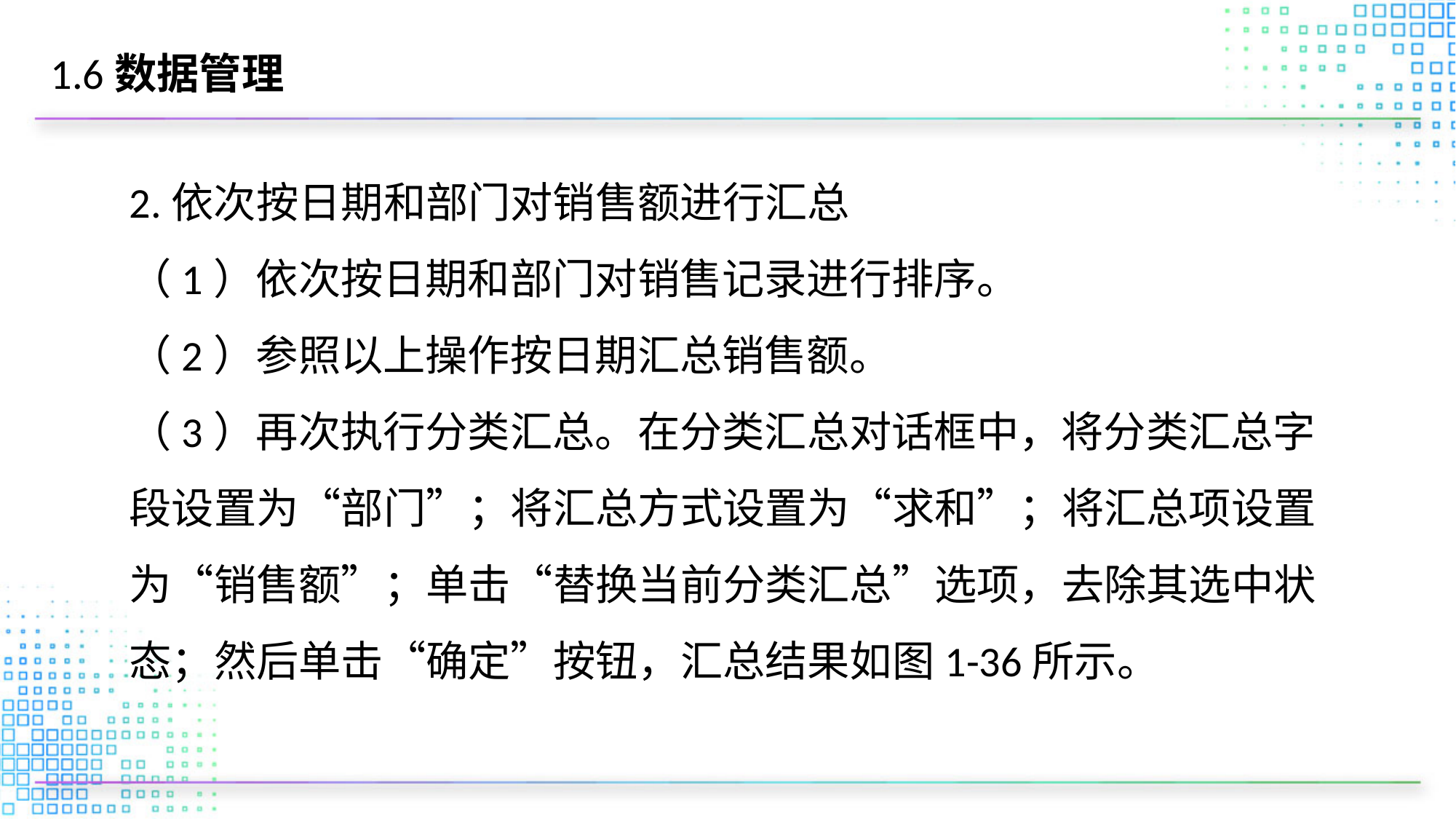

# 1.6数据管理
2.依次按日期和部门对销售额进行汇总
（1）依次按日期和部门对销售记录进行排序。
（2）参照以上操作按日期汇总销售额。
（3）再次执行分类汇总。在分类汇总对话框中，将分类汇总字段设置为“部门”；将汇总方式设置为“求和”；将汇总项设置为“销售额”；单击“替换当前分类汇总”选项，去除其选中状态；然后单击“确定”按钮，汇总结果如图1-36所示。